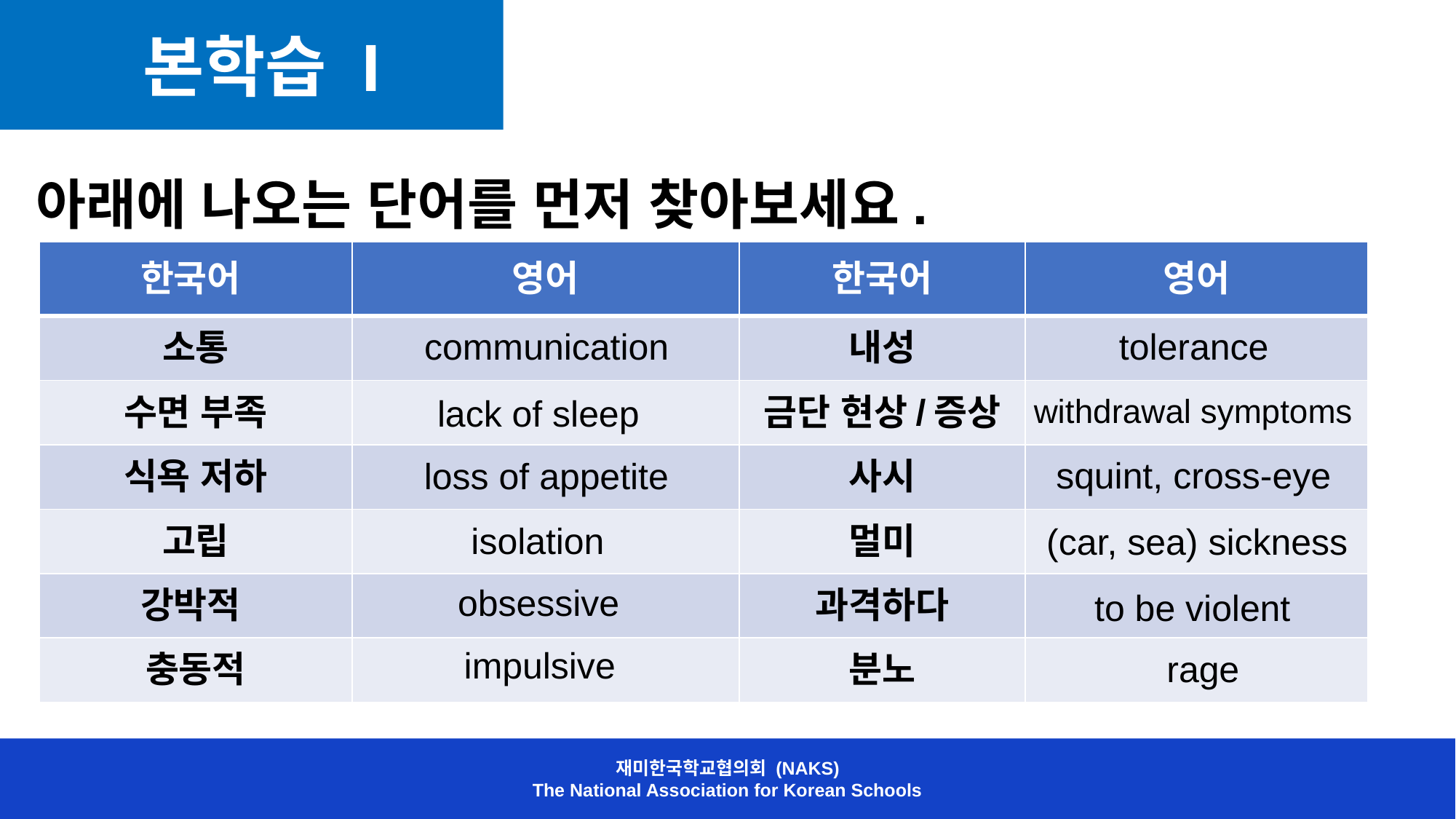

본학습 I
아래에 나오는 단어를 먼저 찾아보세요.
| 한국어 | 영어 | 한국어 | 영어 |
| --- | --- | --- | --- |
| 소통 |  | 내성 |  |
| 수면 부족 |  | 금단 현상/증상 |  |
| 식욕 저하 |  | 사시 |  |
| 고립 |  | 멀미 |  |
| 강박적 |  | 과격하다 |  |
| 충동적 |  | 분노 |  |
communication
tolerance
lack of sleep
withdrawal symptoms
squint, cross-eye
loss of appetite
isolation
(car, sea) sickness
obsessive
to be violent
impulsive
rage
재미한국학교협의회 (NAKS)
The National Association for Korean Schools